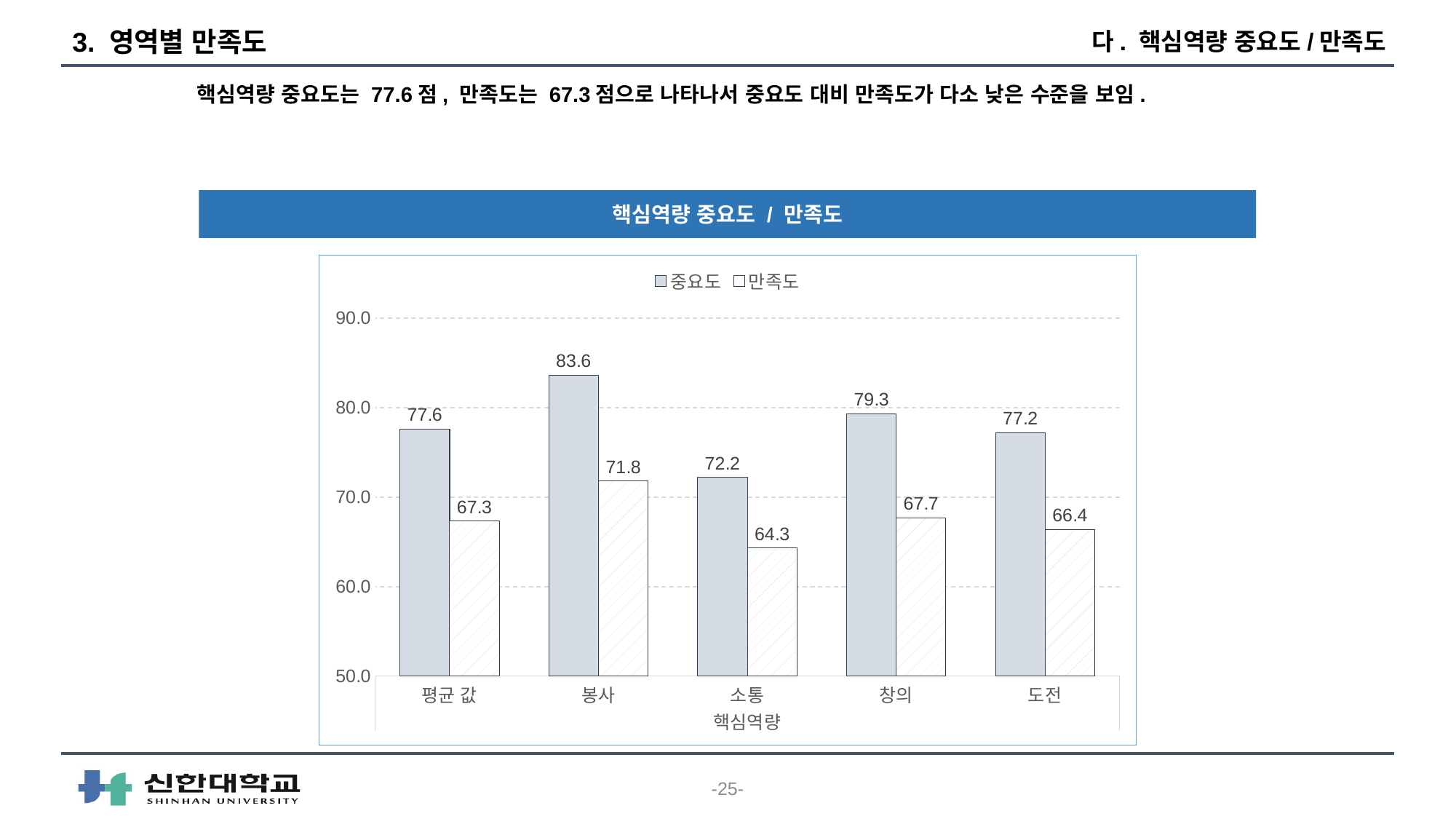

# 3. 영역별 만족도
다. 핵심역량 중요도/만족도
핵심역량 중요도는 77.6점, 만족도는 67.3점으로 나타나서 중요도 대비 만족도가 다소 낮은 수준을 보임.
핵심역량 중요도 / 만족도

### Chart

| Category | 중요도 | 만족도 |
|---|---|---|
| 평균 값 | 77.6 | 67.3 |
| 봉사 | 83.6 | 71.8 |
| 소통 | 72.2 | 64.3 |
| 창의 | 79.3 | 67.7 |
| 도전 | 77.2 | 66.4 |
-25-